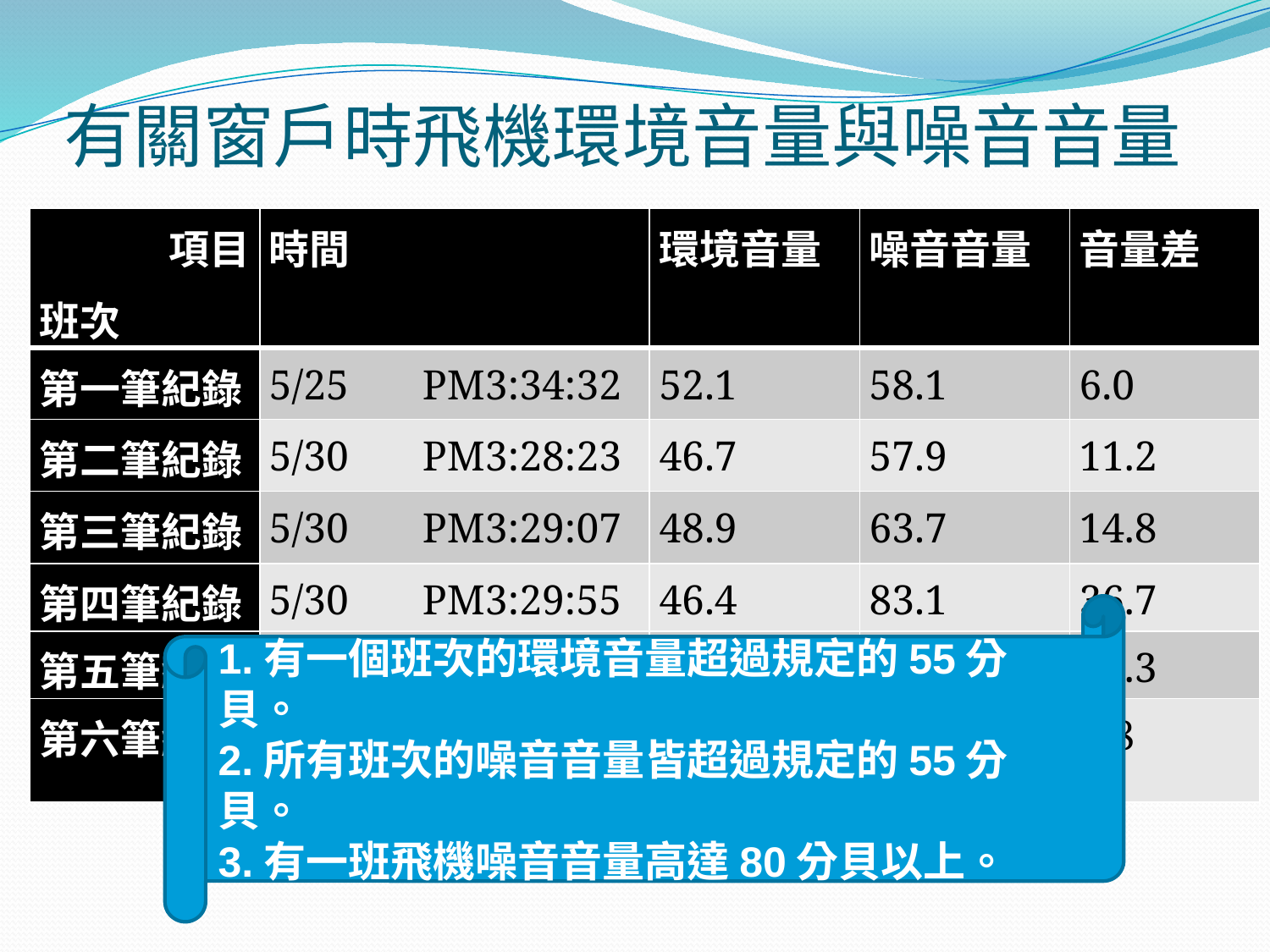

# 有關窗戶時飛機環境音量與噪音音量
| 項目 班次 | 時間 | 環境音量 | 噪音音量 | 音量差 |
| --- | --- | --- | --- | --- |
| 第一筆紀錄 | 5/25 PM3:34:32 | 52.1 | 58.1 | 6.0 |
| 第二筆紀錄 | 5/30 PM3:28:23 | 46.7 | 57.9 | 11.2 |
| 第三筆紀錄 | 5/30 PM3:29:07 | 48.9 | 63.7 | 14.8 |
| 第四筆紀錄 | 5/30 PM3:29:55 | 46.4 | 83.1 | 36.7 |
| 第五筆紀錄 | 6/22 AM9:00:54 | 51,7 | 71.0 | 19.3 |
| 第六筆紀錄 | 6/22 AM9:06:02 | 63.2 | 70.0 | 6.8 |

1.有一個班次的環境音量超過規定的55分貝。
2.所有班次的噪音音量皆超過規定的55分貝。
3.有一班飛機噪音音量高達80分貝以上。